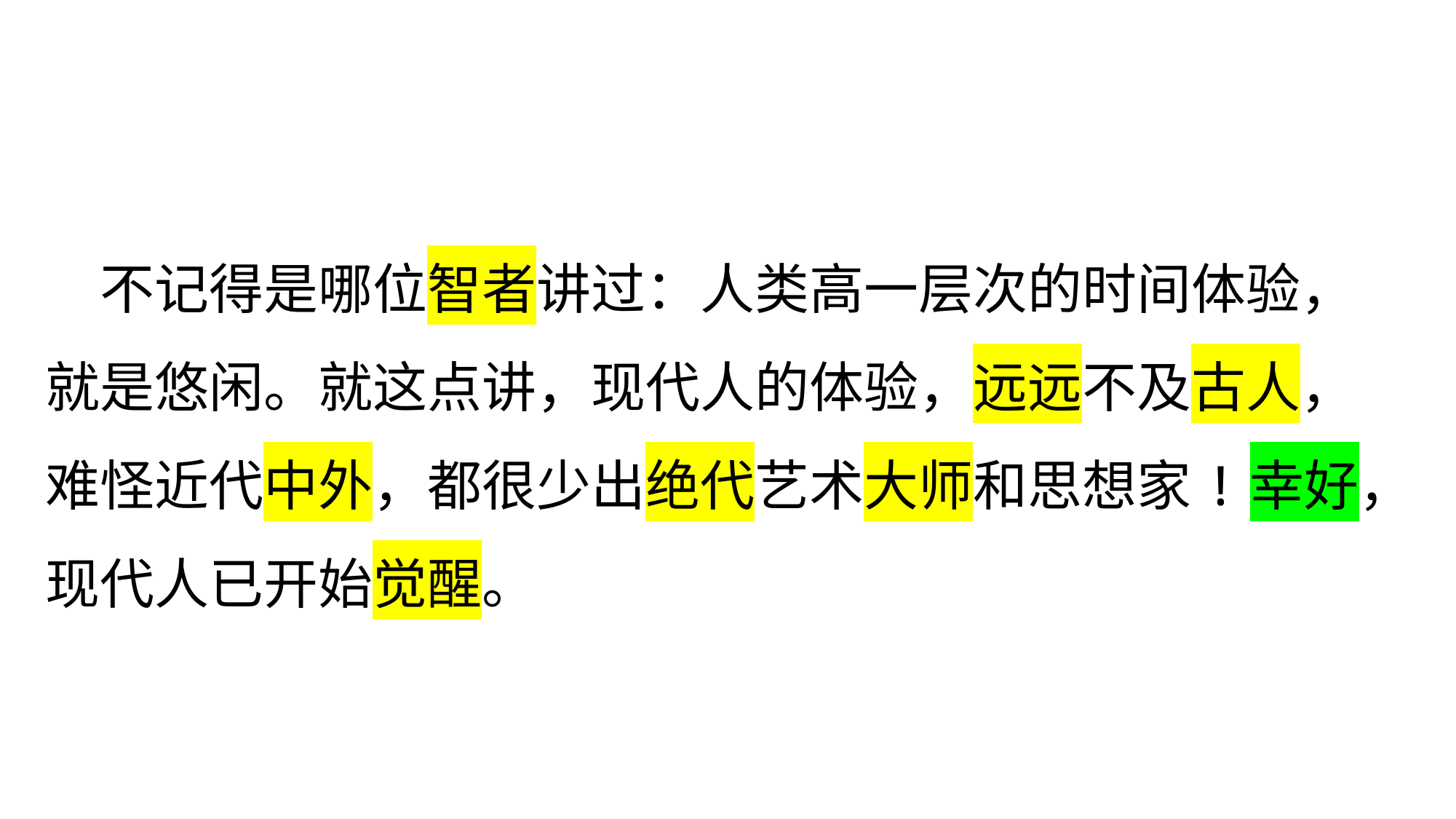

不记得是哪位智者讲过：人类高一层次的时间体验，就是悠闲。就这点讲，现代人的体验，远远不及古人，难怪近代中外，都很少出绝代艺术大师和思想家!幸好，现代人已开始觉醒。